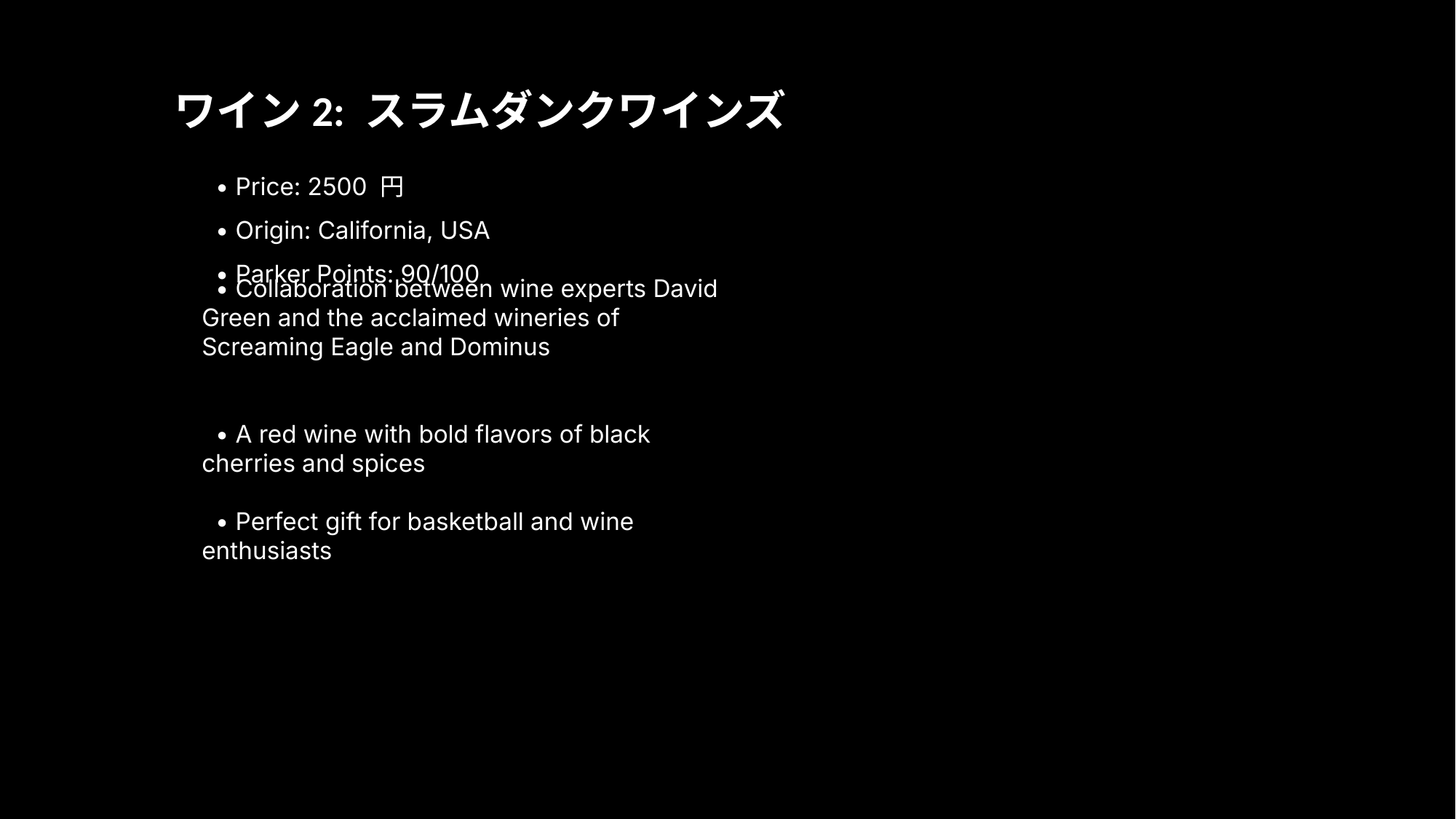

ワイン2: スラムダンクワインズ
  • Price: 2500 円
  • Origin: California, USA
  • Parker Points: 90/100
  • Collaboration between wine experts David Green and the acclaimed wineries of Screaming Eagle and Dominus
  • A red wine with bold flavors of black cherries and spices
  • Perfect gift for basketball and wine enthusiasts